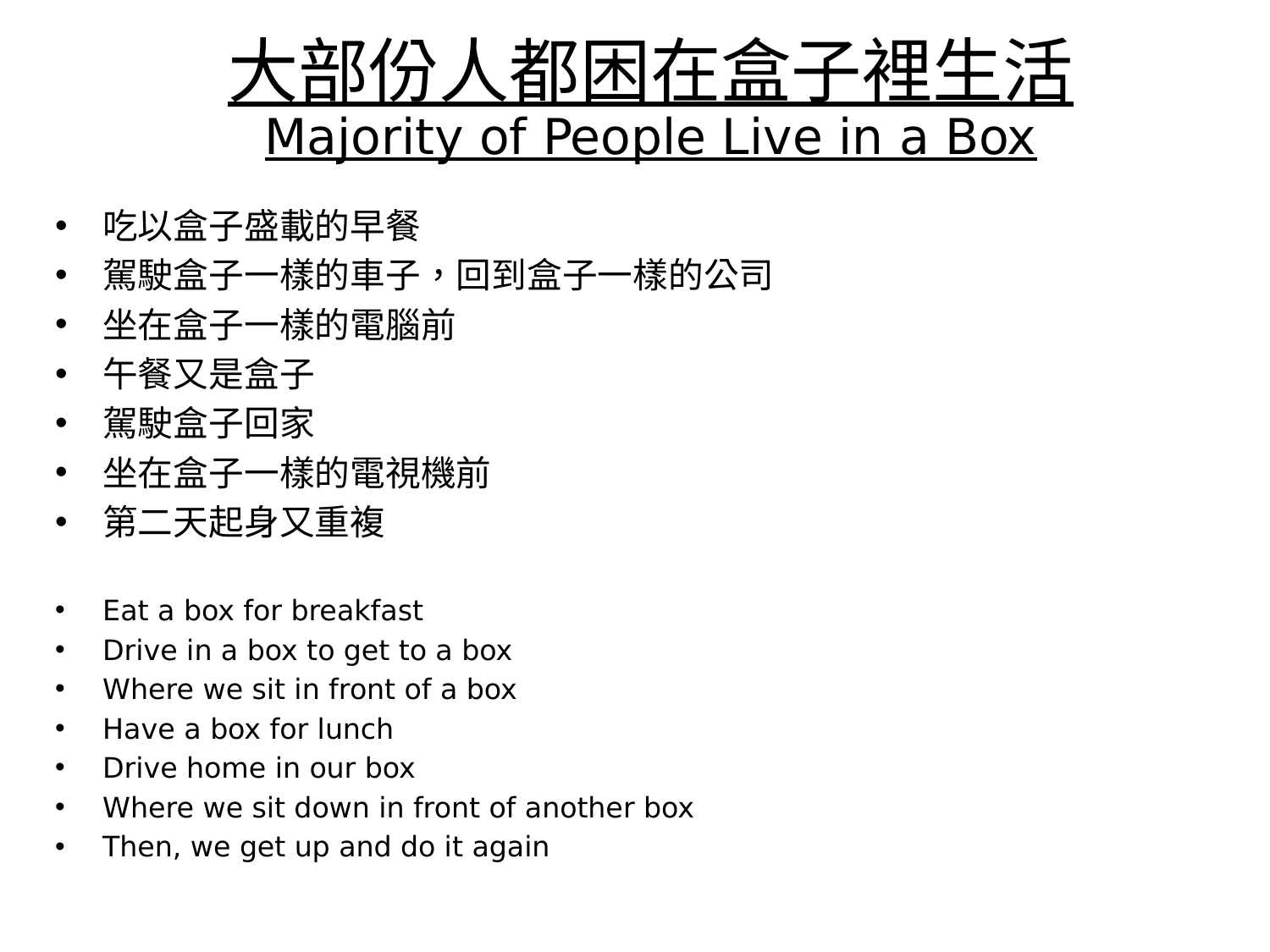

# 大部份人都困在盒子裡生活 Majority of People Live in a Box

吃以盒子盛載的早餐
駕駛盒子一樣的車子，回到盒子一樣的公司
坐在盒子一樣的電腦前
午餐又是盒子
駕駛盒子回家
坐在盒子一樣的電視機前
第二天起身又重複

Eat a box for breakfast
Drive in a box to get to a box
Where we sit in front of a box
Have a box for lunch
Drive home in our box
Where we sit down in front of another box
Then, we get up and do it again